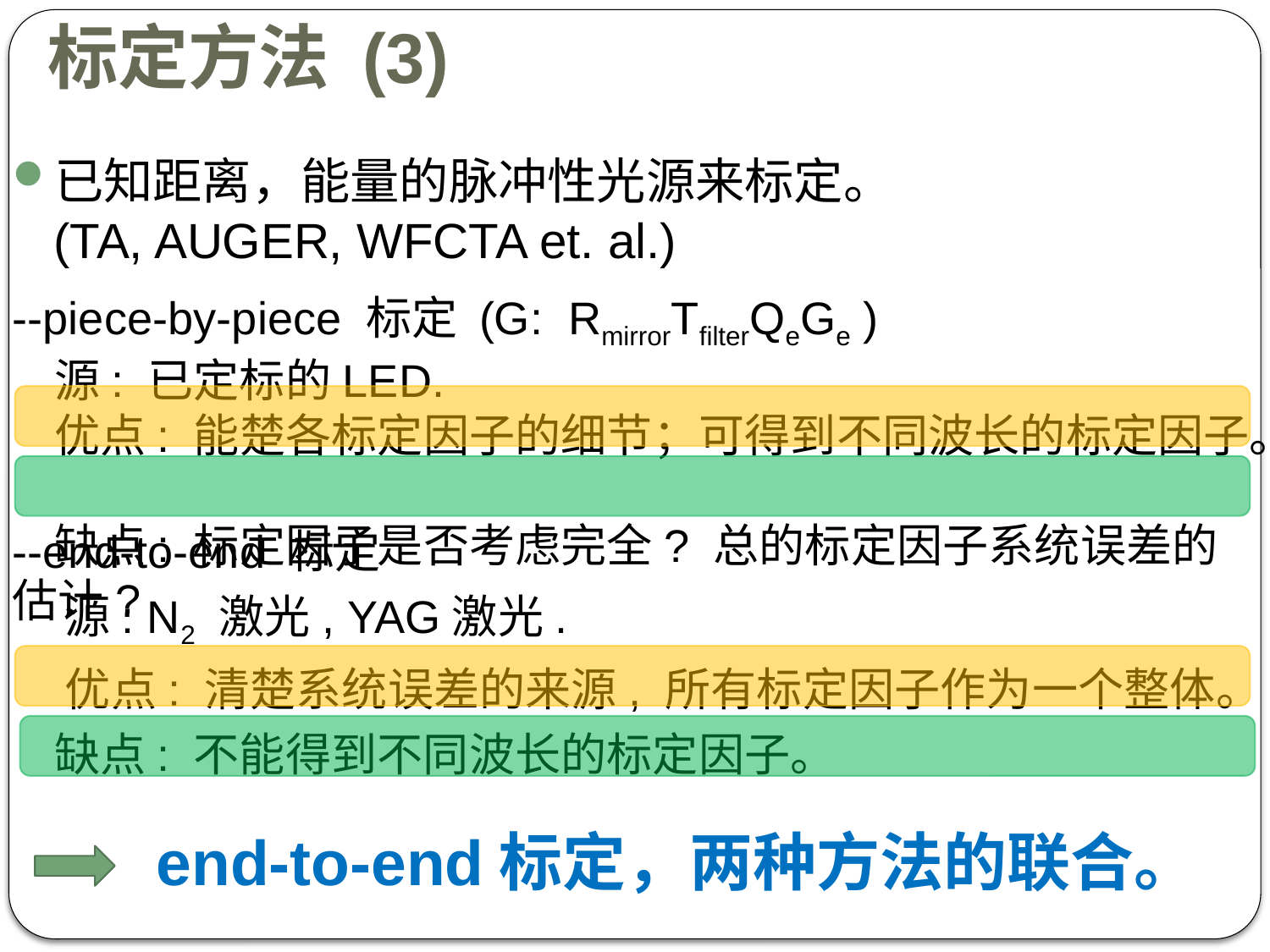

# 标定方法 (3)
已知距离，能量的脉冲性光源来标定。
   (TA, AUGER, WFCTA et. al.)
--piece-by-piece 标定 (G:  RmirrorTfilterQeGe )
   源: 已定标的LED.
   优点: 能楚各标定因子的细节；可得到不同波长的标定因子。
   缺点: 标定因子是否考虑完全? 总的标定因子系统误差的估计?

--end-to-end 标定
    源: N2 激光, YAG激光.
    优点: 清楚系统误差的来源, 所有标定因子作为一个整体。
      缺点: 不能得到不同波长的标定因子。
 end-to-end标定，两种方法的联合。